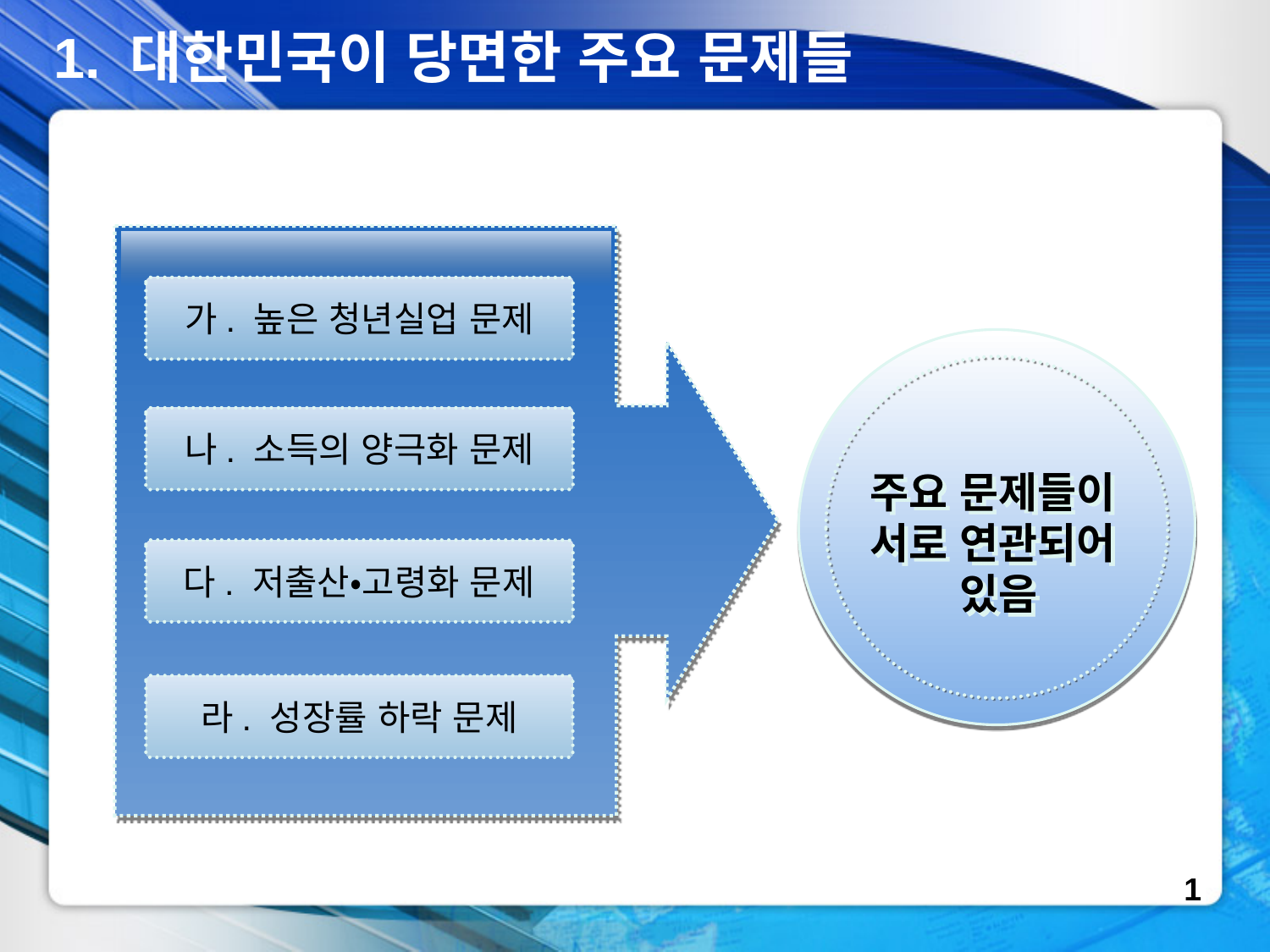

1. 대한민국이 당면한 주요 문제들

가. 높은 청년실업 문제

나. 소득의 양극화 문제
주요 문제들이
서로 연관되어
있음
다. 저출산•고령화 문제
라. 성장률 하락 문제
1